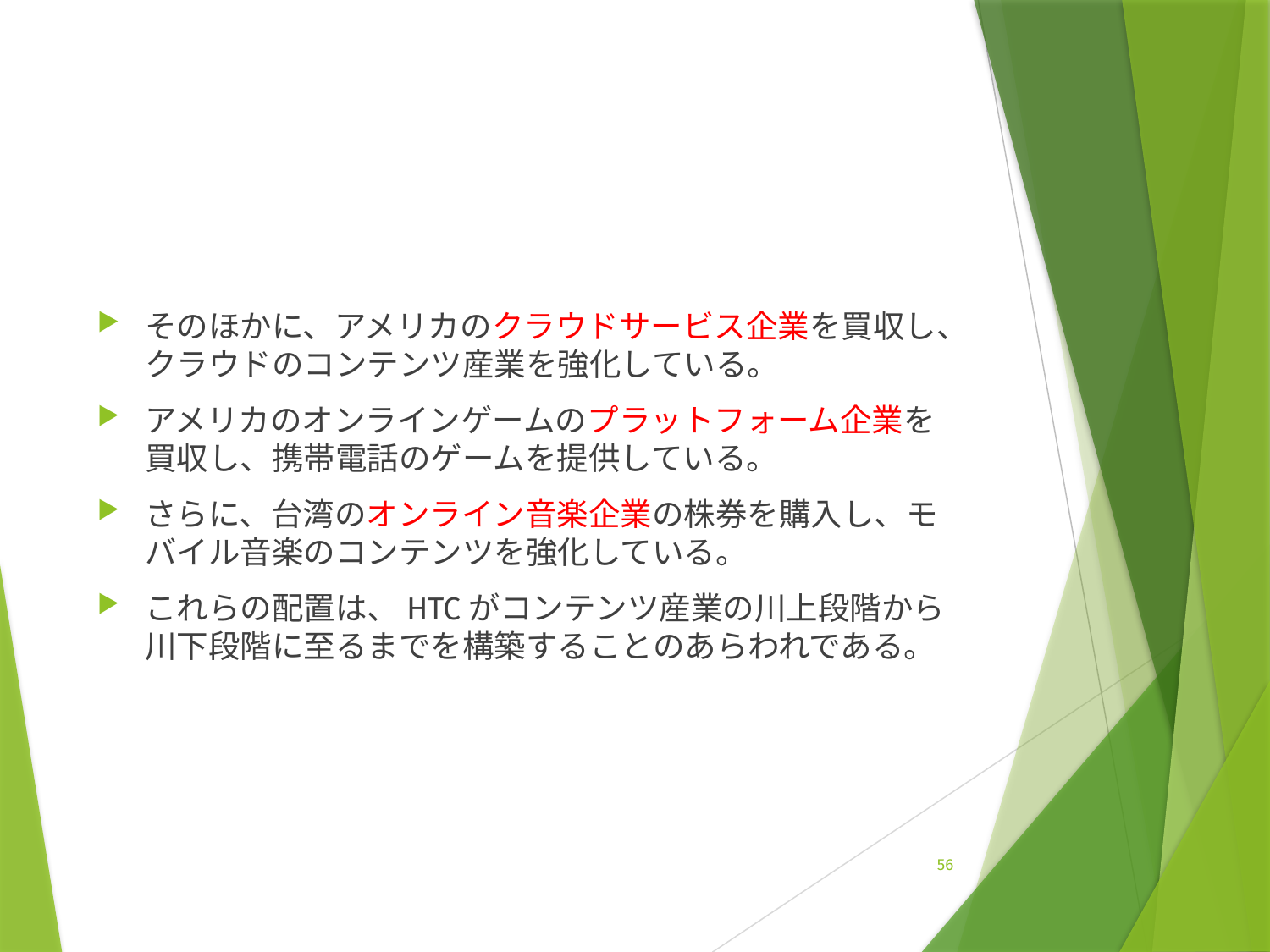

#
そのほかに、アメリカのクラウドサービス企業を買収し、クラウドのコンテンツ産業を強化している。
アメリカのオンラインゲームのプラットフォーム企業を買収し、携帯電話のゲームを提供している。
さらに、台湾のオンライン音楽企業の株券を購入し、モバイル音楽のコンテンツを強化している。
これらの配置は、HTCがコンテンツ産業の川上段階から川下段階に至るまでを構築することのあらわれである。
56